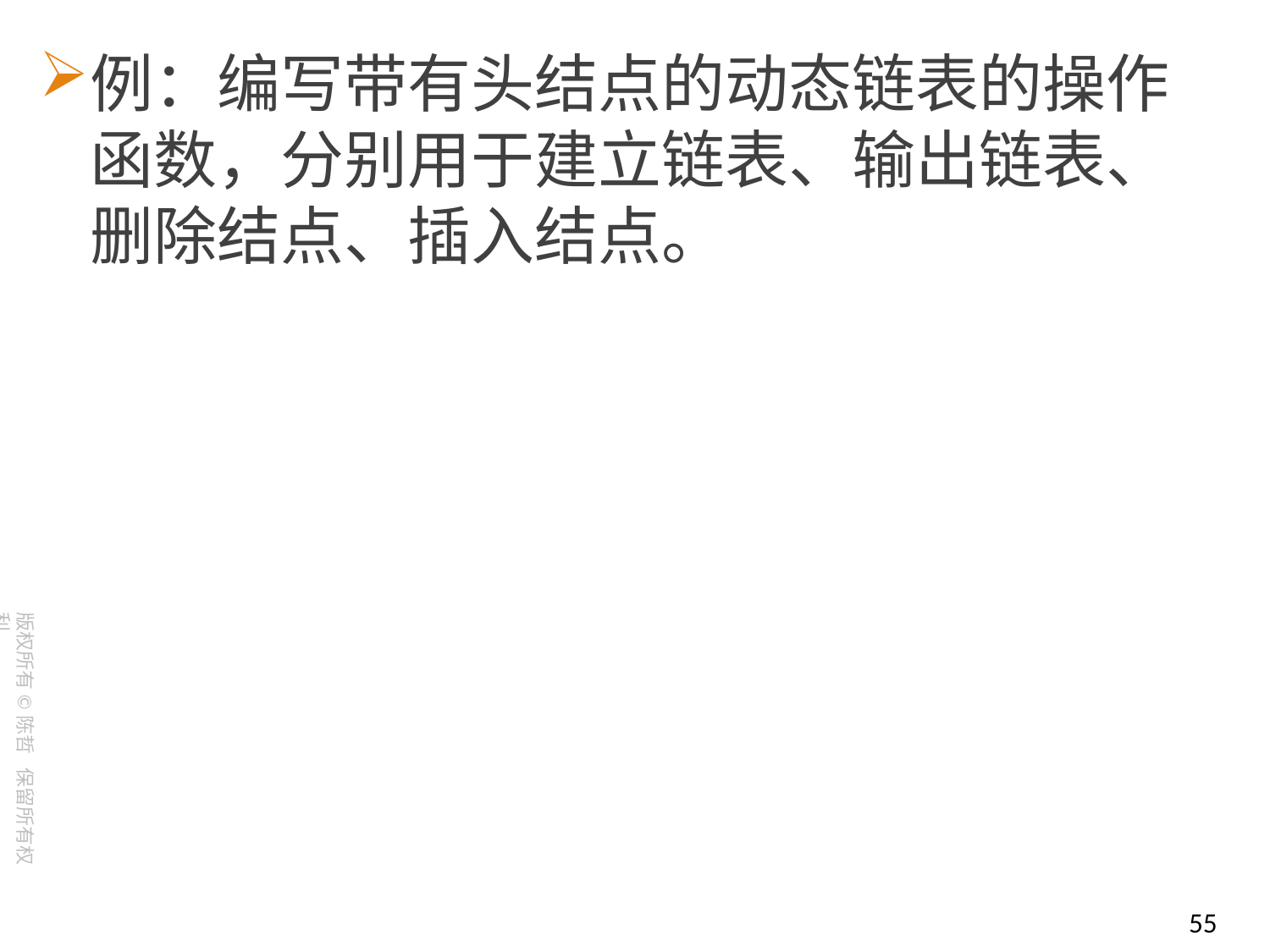

例：编写带有头结点的动态链表的操作函数，分别用于建立链表、输出链表、删除结点、插入结点。

55